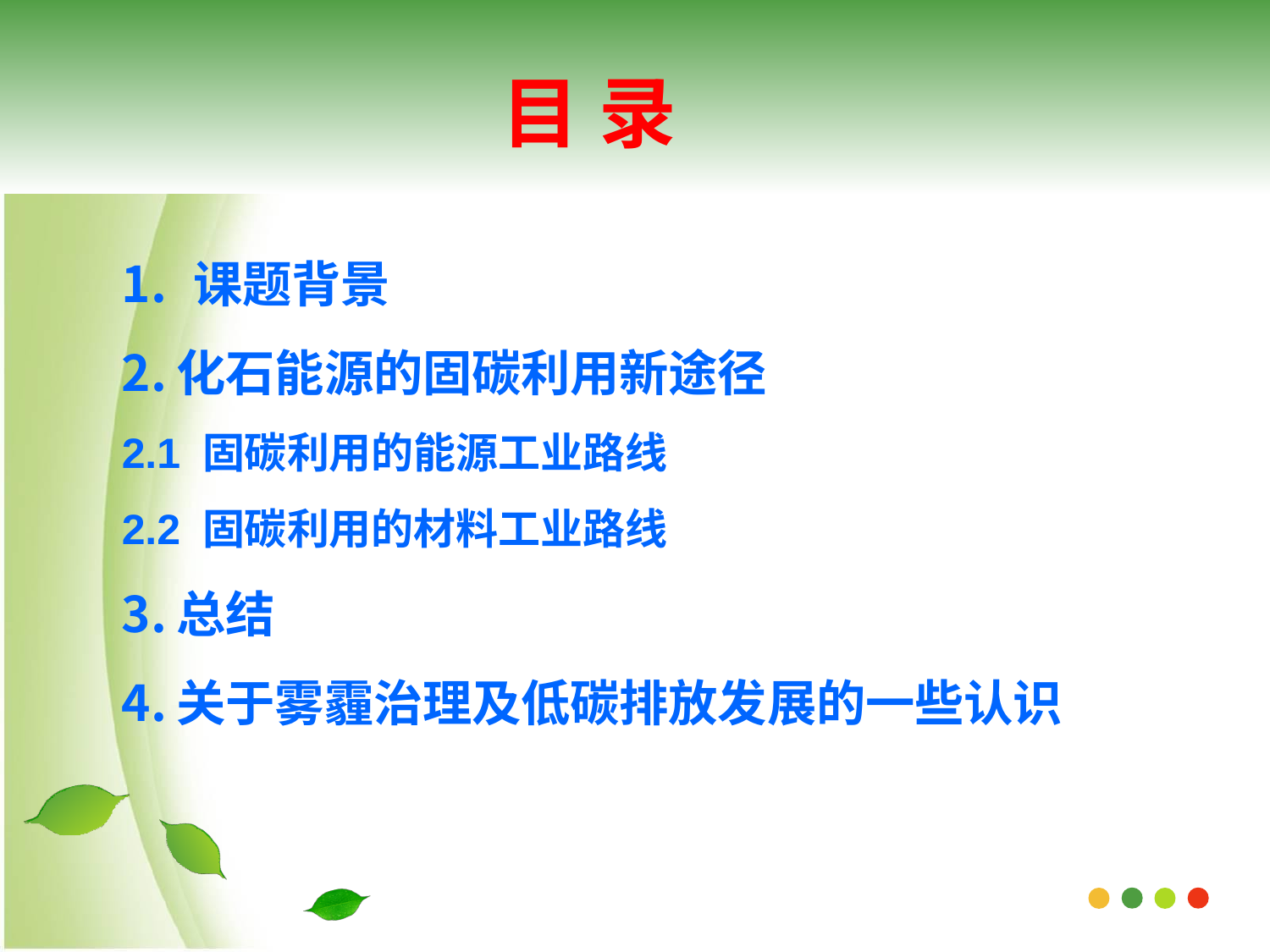

目 录
课题背景
化石能源的固碳利用新途径
2.1 固碳利用的能源工业路线
2.2 固碳利用的材料工业路线
总结
关于雾霾治理及低碳排放发展的一些认识